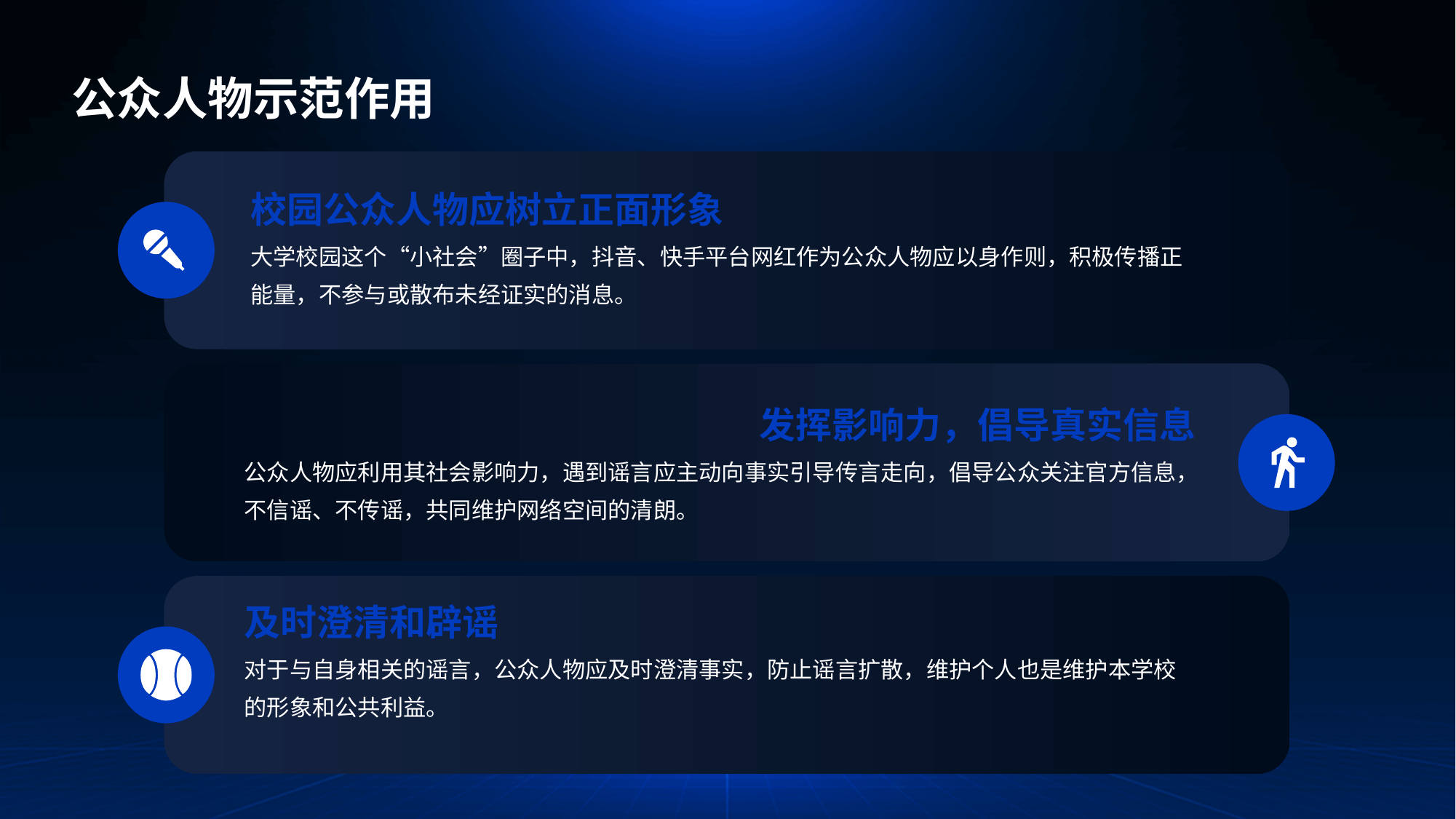

公众人物示范作用

校园公众人物应树立正面形象

大学校园这个“小社会”圈子中，抖音、快手平台网红作为公众人物应以身作则，积极传播正能量，不参与或散布未经证实的消息。

发挥影响力，倡导真实信息

公众人物应利用其社会影响力，遇到谣言应主动向事实引导传言走向，倡导公众关注官方信息，不信谣、不传谣，共同维护网络空间的清朗。

及时澄清和辟谣

对于与自身相关的谣言，公众人物应及时澄清事实，防止谣言扩散，维护个人也是维护本学校的形象和公共利益。